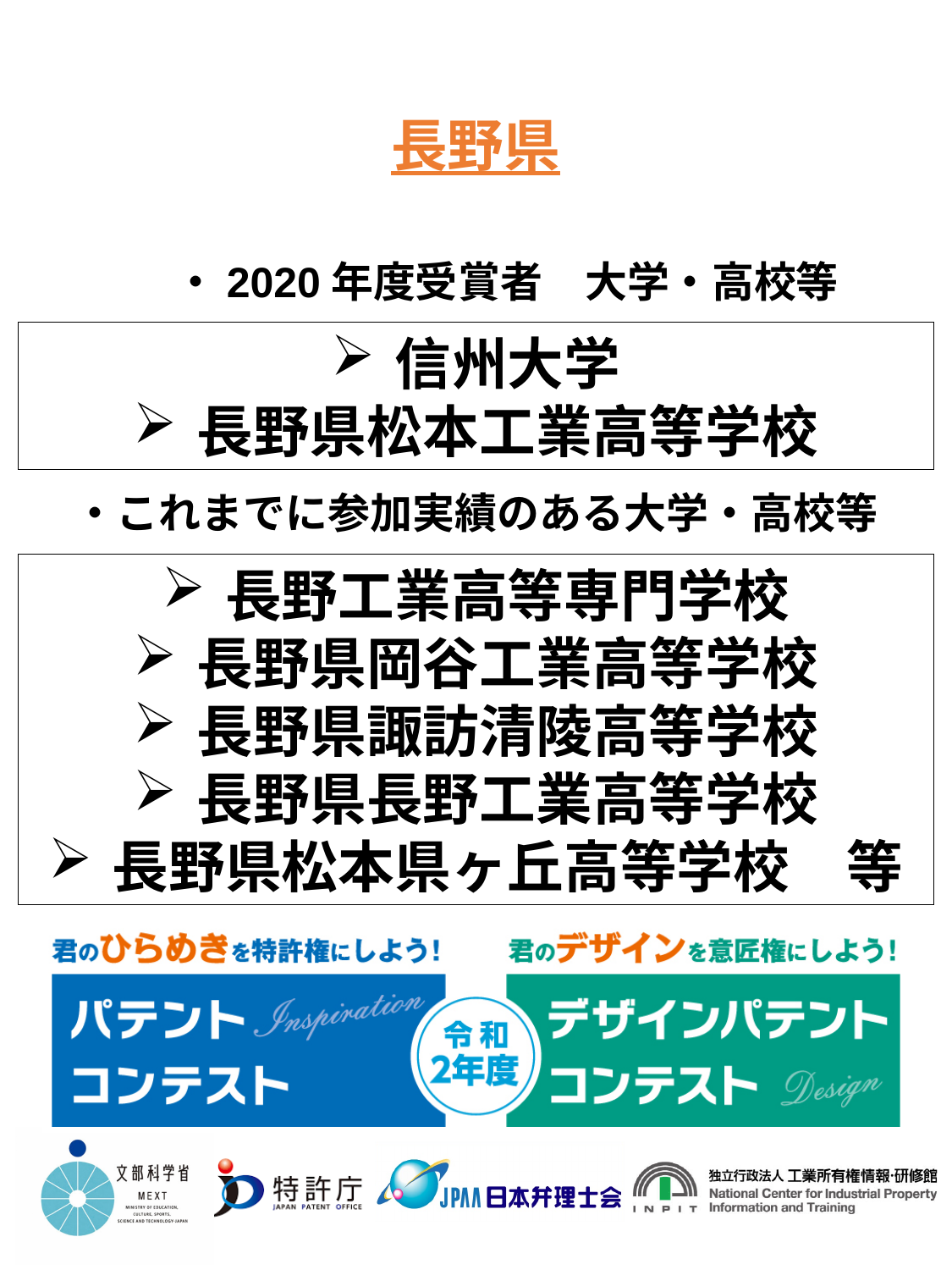

長野県
・2020年度受賞者　大学・高校等
信州大学
長野県松本工業高等学校
・これまでに参加実績のある大学・高校等
長野工業高等専門学校
長野県岡谷工業高等学校
長野県諏訪清陵高等学校
長野県長野工業高等学校
長野県松本県ヶ丘高等学校　等